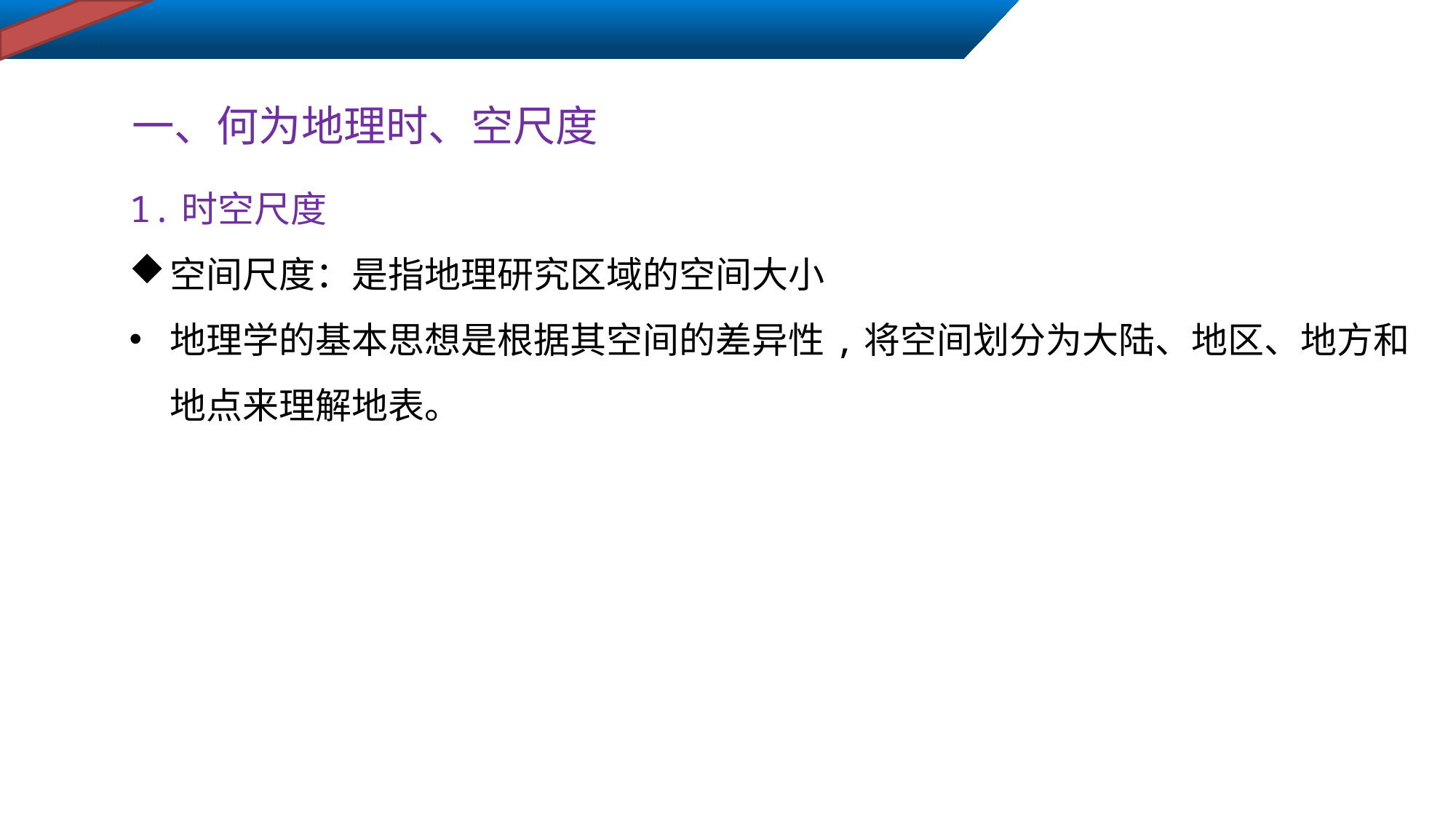

一、何为地理时、空尺度
1.时空尺度
空间尺度：是指地理研究区域的空间大小
地理学的基本思想是根据其空间的差异性,将空间划分为大陆、地区、地方和地点来理解地表。